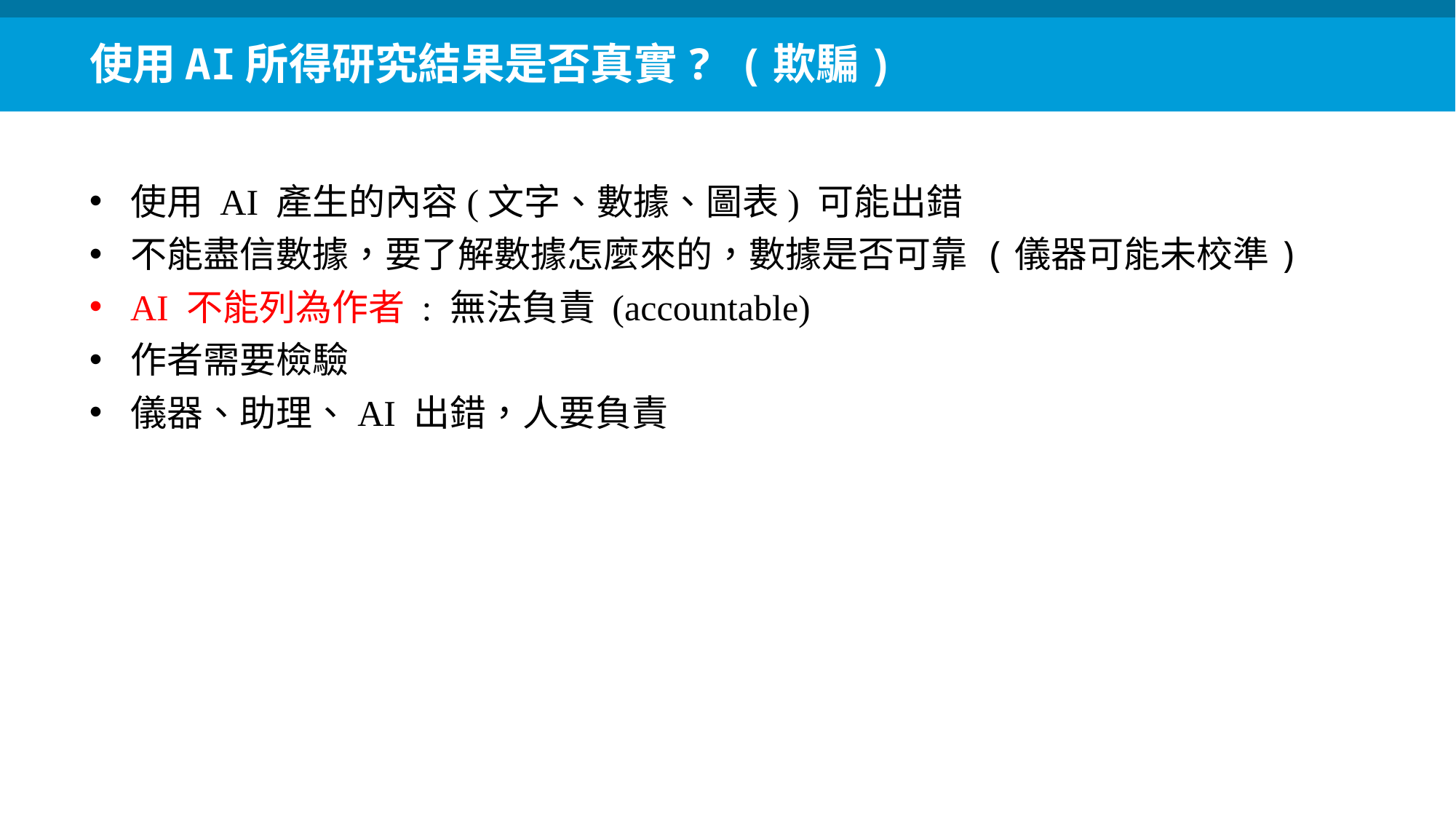

使用AI所得研究結果是否真實? (欺騙)
使用 AI 產生的內容(文字、數據、圖表) 可能出錯
不能盡信數據，要了解數據怎麼來的，數據是否可靠 (儀器可能未校準)
AI 不能列為作者 : 無法負責 (accountable)
作者需要檢驗
儀器、助理、AI 出錯，人要負責